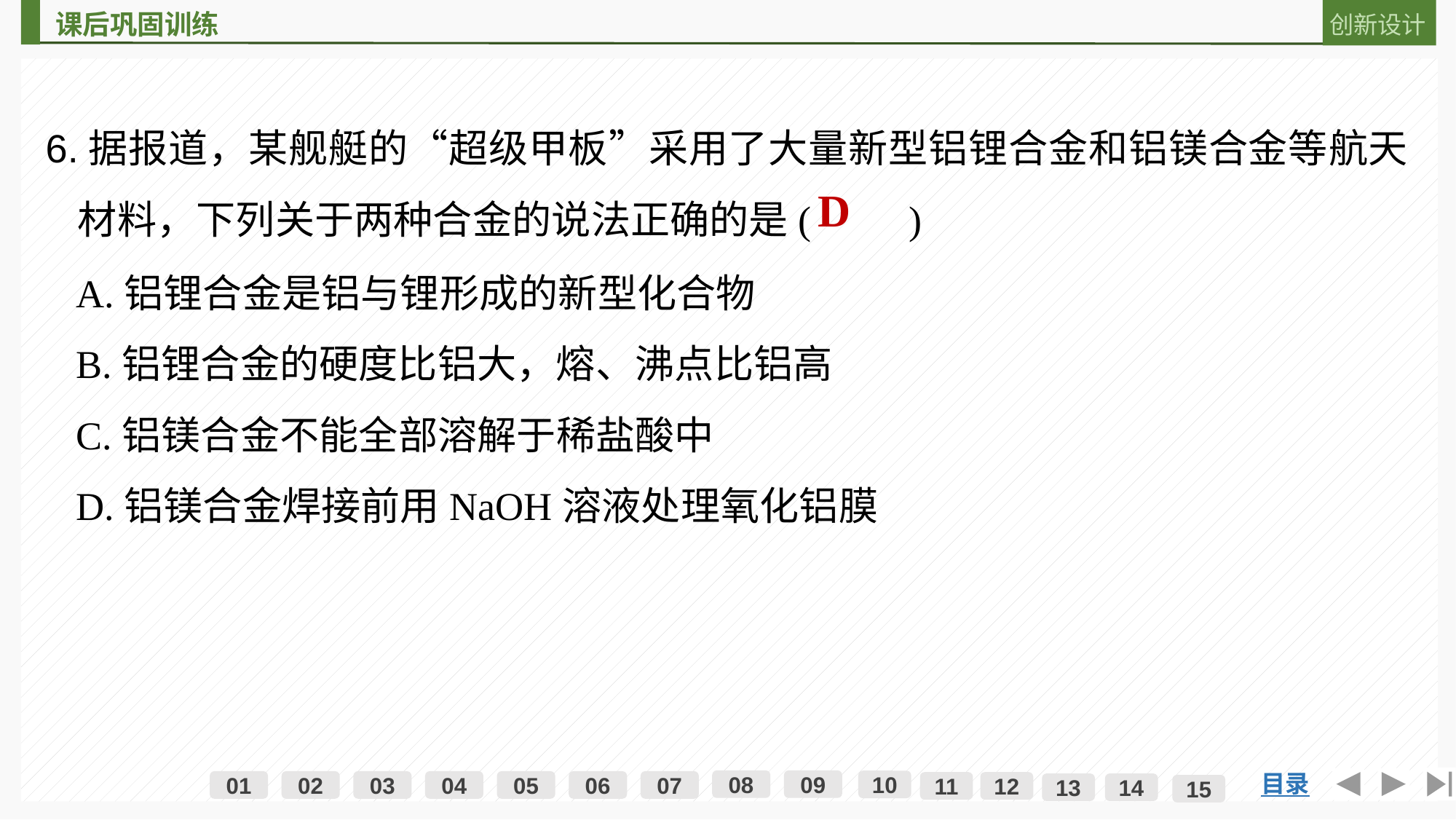

6.据报道，某舰艇的“超级甲板”采用了大量新型铝锂合金和铝镁合金等航天材料，下列关于两种合金的说法正确的是(　　)
D
A.铝锂合金是铝与锂形成的新型化合物
B.铝锂合金的硬度比铝大，熔、沸点比铝高
C.铝镁合金不能全部溶解于稀盐酸中
D.铝镁合金焊接前用NaOH溶液处理氧化铝膜